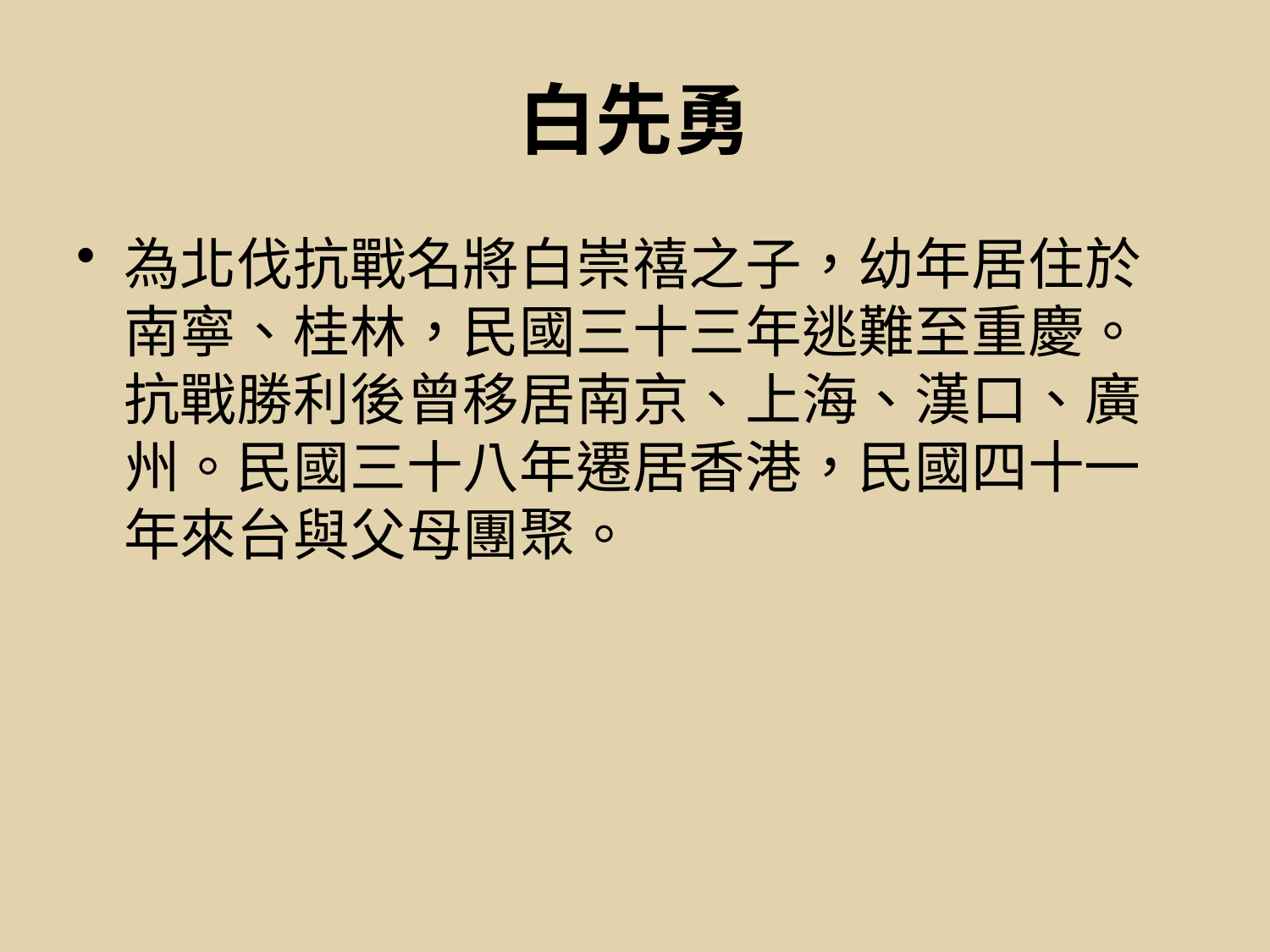

# 白先勇
為北伐抗戰名將白崇禧之子，幼年居住於南寧、桂林，民國三十三年逃難至重慶。抗戰勝利後曾移居南京、上海、漢口、廣州。民國三十八年遷居香港，民國四十一年來台與父母團聚。